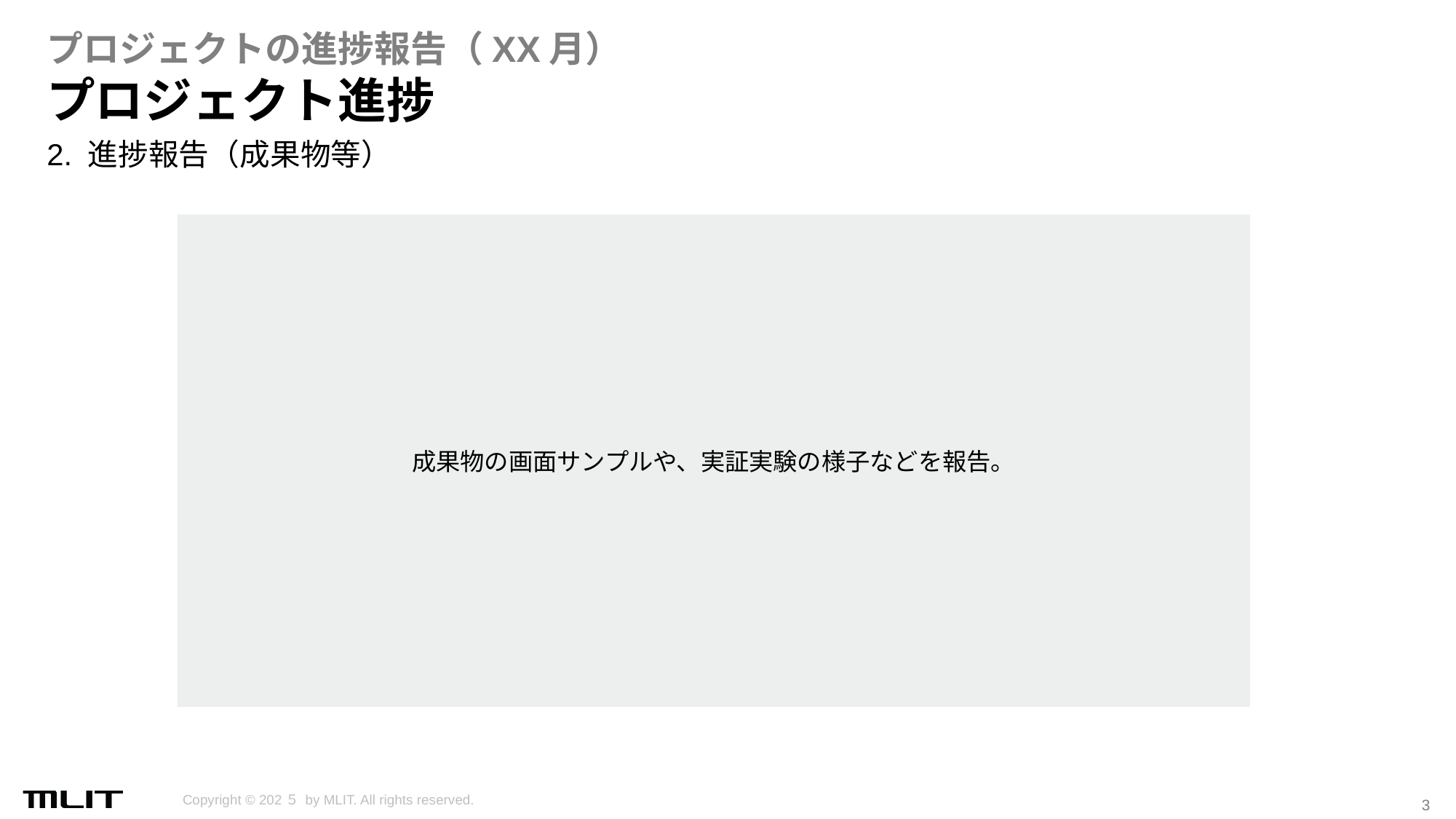

プロジェクトの進捗報告（XX月）
# プロジェクト進捗
2. 進捗報告（成果物等）

成果物の画面サンプルや、実証実験の様子などを報告。